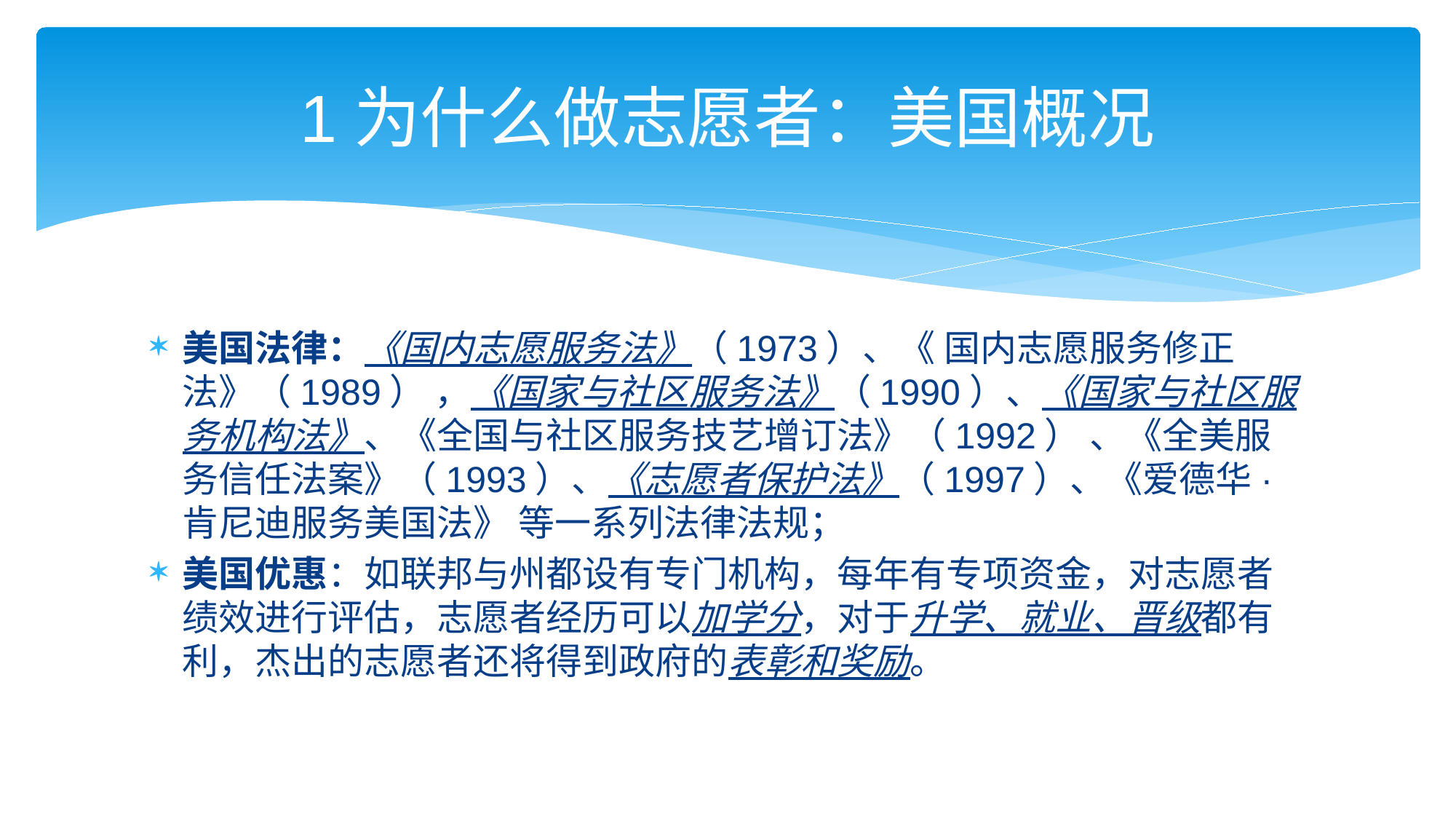

# 1为什么做志愿者：美国概况
美国法律：《国内志愿服务法》（1973）、《 国内志愿服务修正法》（1989） ，《国家与社区服务法》（1990）、《国家与社区服务机构法》、《全国与社区服务技艺增订法》（1992） 、《全美服务信任法案》（1993）、《志愿者保护法》（1997）、《爱德华·肯尼迪服务美国法》 等一系列法律法规；
美国优惠：如联邦与州都设有专门机构，每年有专项资金，对志愿者绩效进行评估，志愿者经历可以加学分，对于升学、就业、晋级都有利，杰出的志愿者还将得到政府的表彰和奖励。